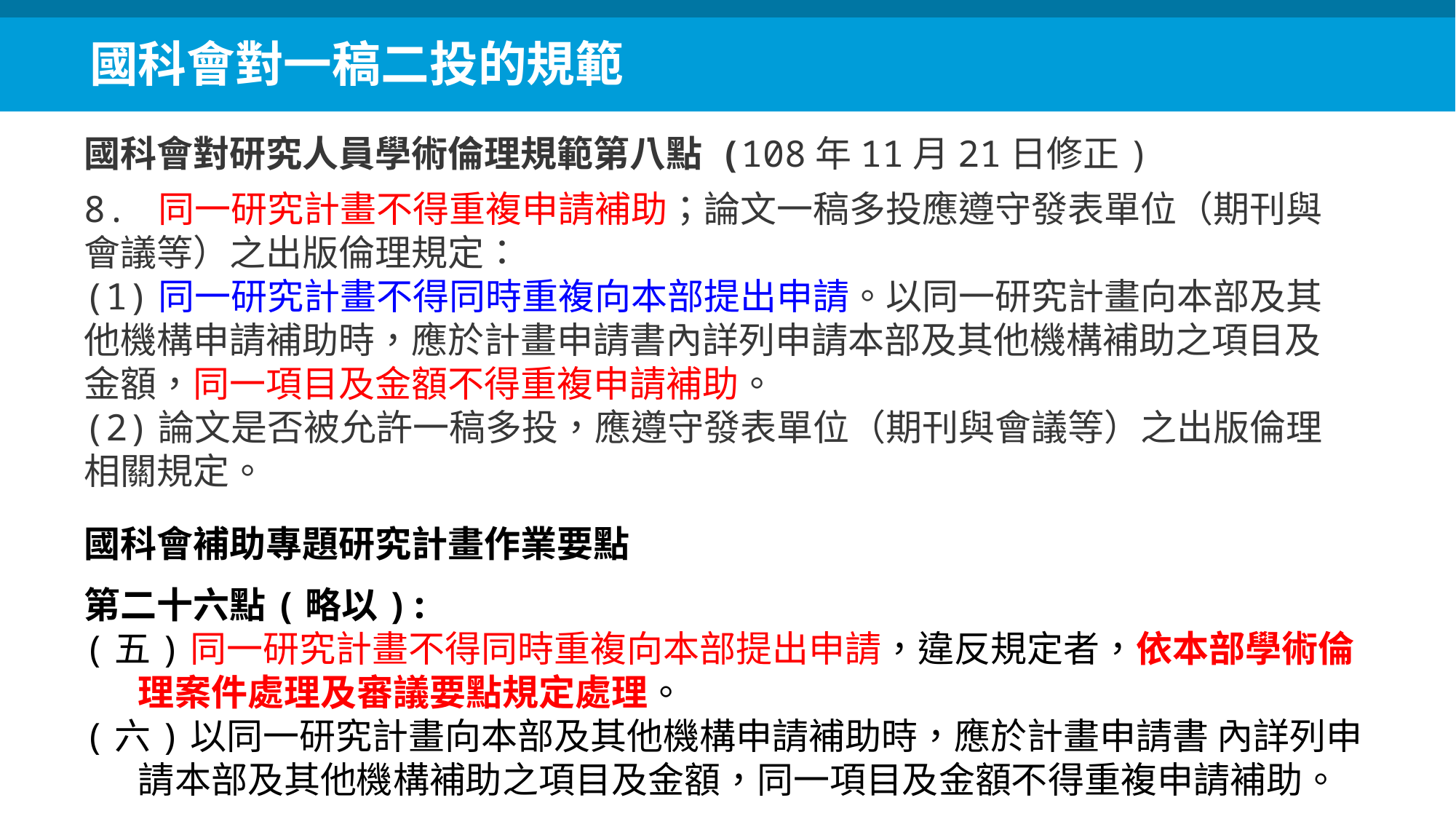

國科會對一稿二投的規範
國科會對研究人員學術倫理規範第八點 (108年11月21日修正)
8. 同一研究計畫不得重複申請補助；論文一稿多投應遵守發表單位（期刊與會議等）之出版倫理規定：
(1)同一研究計畫不得同時重複向本部提出申請。以同一研究計畫向本部及其他機構申請補助時，應於計畫申請書內詳列申請本部及其他機構補助之項目及金額，同一項目及金額不得重複申請補助。
(2)論文是否被允許一稿多投，應遵守發表單位（期刊與會議等）之出版倫理相關規定。
國科會補助專題研究計畫作業要點
第二十六點(略以):
(五)同一研究計畫不得同時重複向本部提出申請，違反規定者，依本部學術倫理案件處理及審議要點規定處理。
(六)以同一研究計畫向本部及其他機構申請補助時，應於計畫申請書 內詳列申請本部及其他機構補助之項目及金額，同一項目及金額不得重複申請補助。